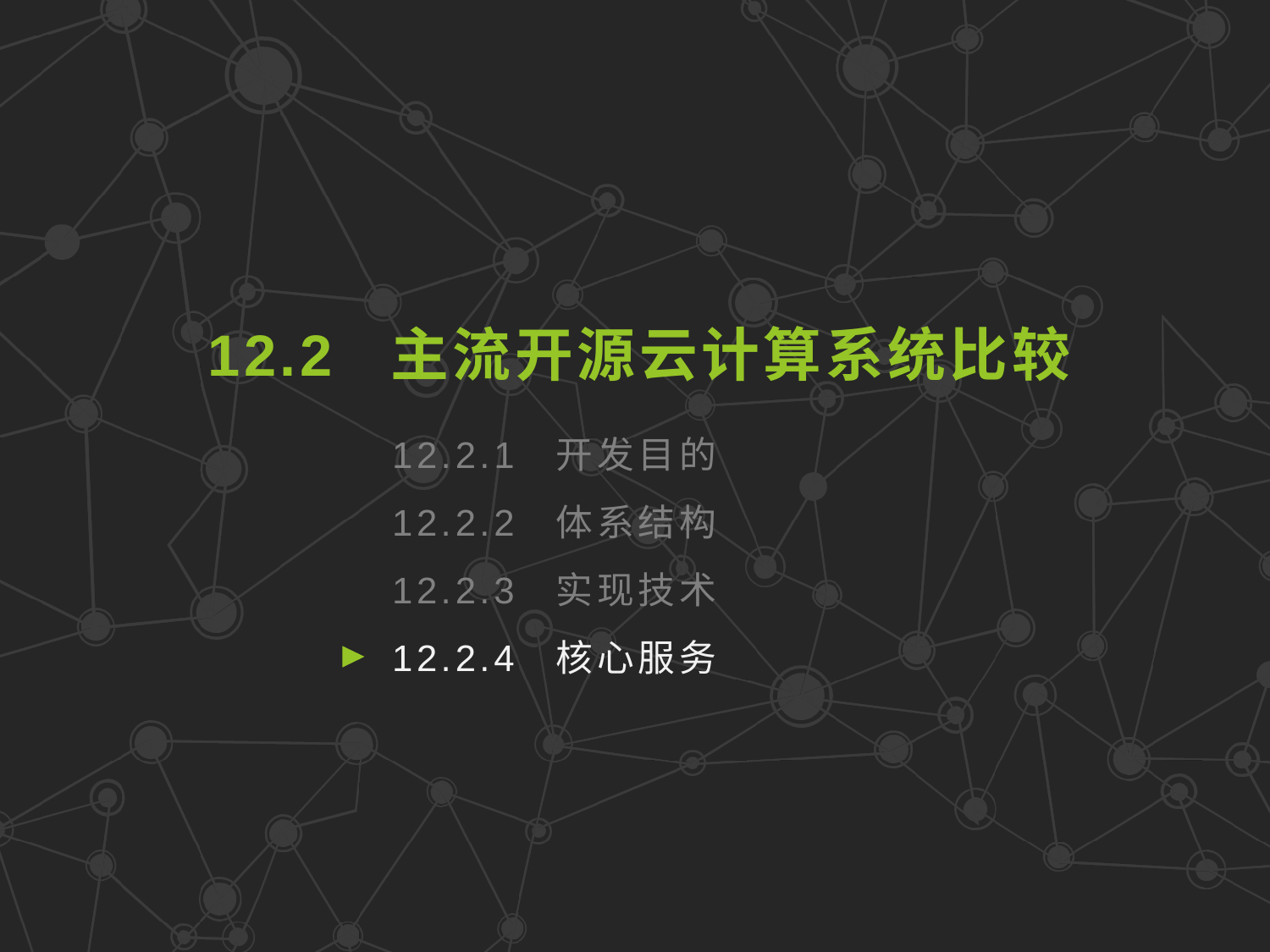

12.2  主流开源云计算系统比较
12.2.1  开发目的
12.2.2  体系结构
12.2.3  实现技术
12.2.4  核心服务